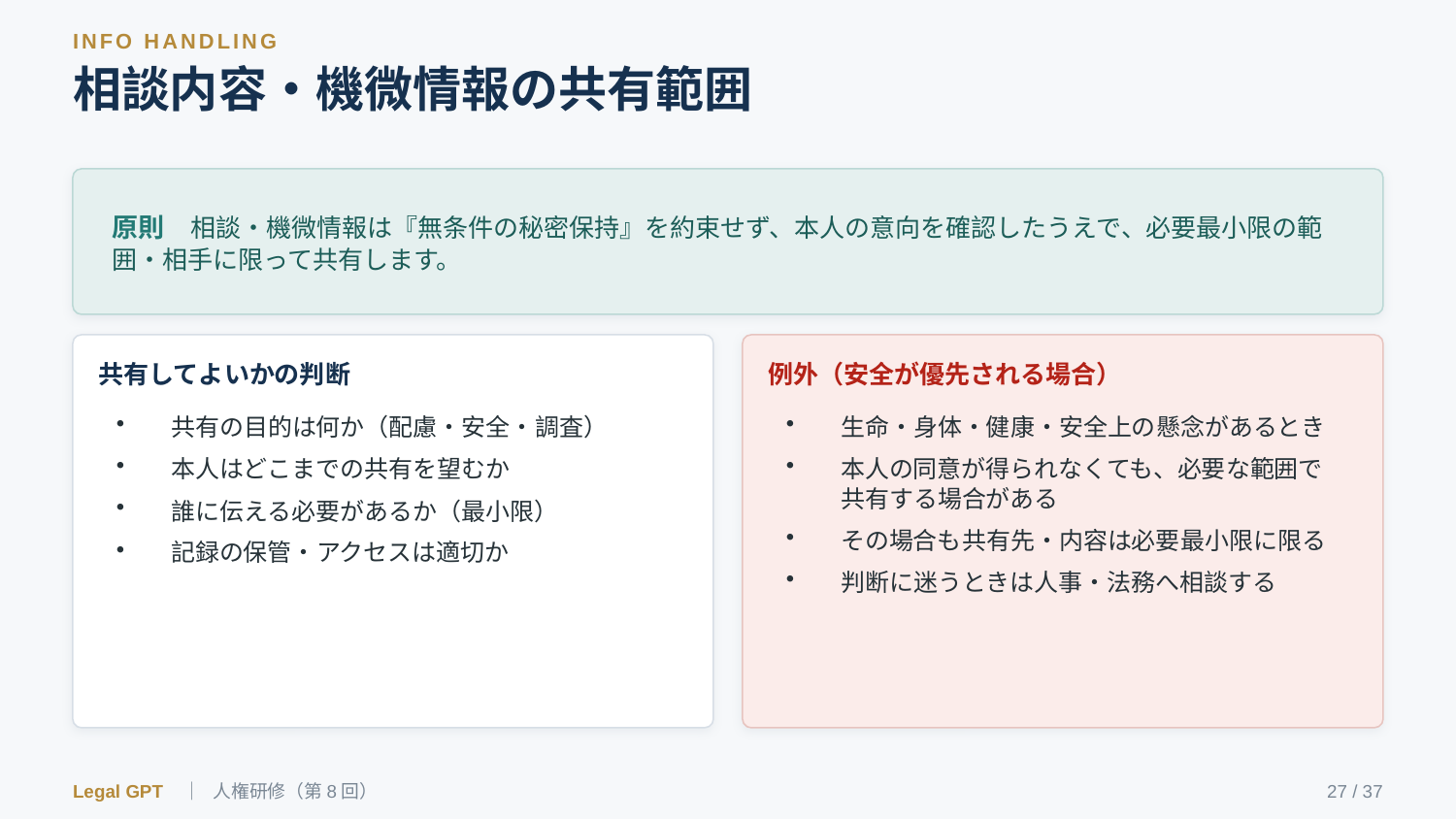

INFO HANDLING
相談内容・機微情報の共有範囲

原則　相談・機微情報は『無条件の秘密保持』を約束せず、本人の意向を確認したうえで、必要最小限の範囲・相手に限って共有します。

共有してよいかの判断
例外（安全が優先される場合）
共有の目的は何か（配慮・安全・調査）
本人はどこまでの共有を望むか
誰に伝える必要があるか（最小限）
記録の保管・アクセスは適切か
生命・身体・健康・安全上の懸念があるとき
本人の同意が得られなくても、必要な範囲で共有する場合がある
その場合も共有先・内容は必要最小限に限る
判断に迷うときは人事・法務へ相談する
Legal GPT   ｜   人権研修（第8回）
27 / 37